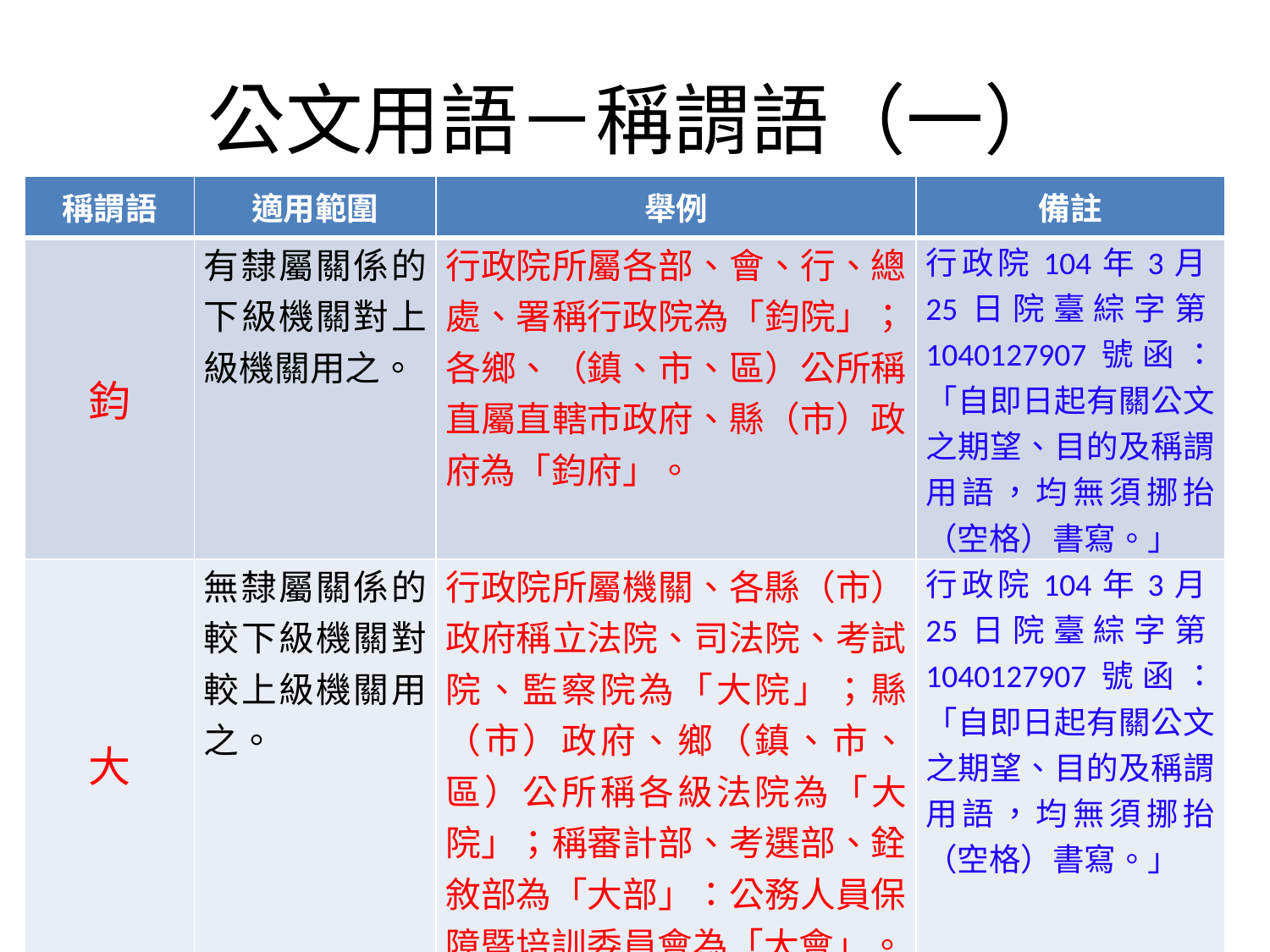

# 公文用語－稱謂語（一）
| 稱謂語 | 適用範圍 | 舉例 | 備註 |
| --- | --- | --- | --- |
| 鈞 | 有隸屬關係的下級機關對上級機關用之。 | 行政院所屬各部、會、行、總處、署稱行政院為「鈞院」；各鄉、（鎮、市、區）公所稱直屬直轄市政府、縣（市）政府為「鈞府」。 | 行政院104年3月25日院臺綜字第1040127907號函：「自即日起有關公文之期望、目的及稱謂用語，均無須挪抬（空格）書寫。」 |
| 大 | 無隸屬關係的較下級機關對較上級機關用之。 | 行政院所屬機關、各縣（市）政府稱立法院、司法院、考試院、監察院為「大院」；縣（市）政府、鄉（鎮、市、區）公所稱各級法院為「大院」；稱審計部、考選部、銓敘部為「大部」：公務人員保障暨培訓委員會為「大會」。 | 行政院104年3月25日院臺綜字第1040127907號函：「自即日起有關公文之期望、目的及稱謂用語，均無須挪抬（空格）書寫。」 |